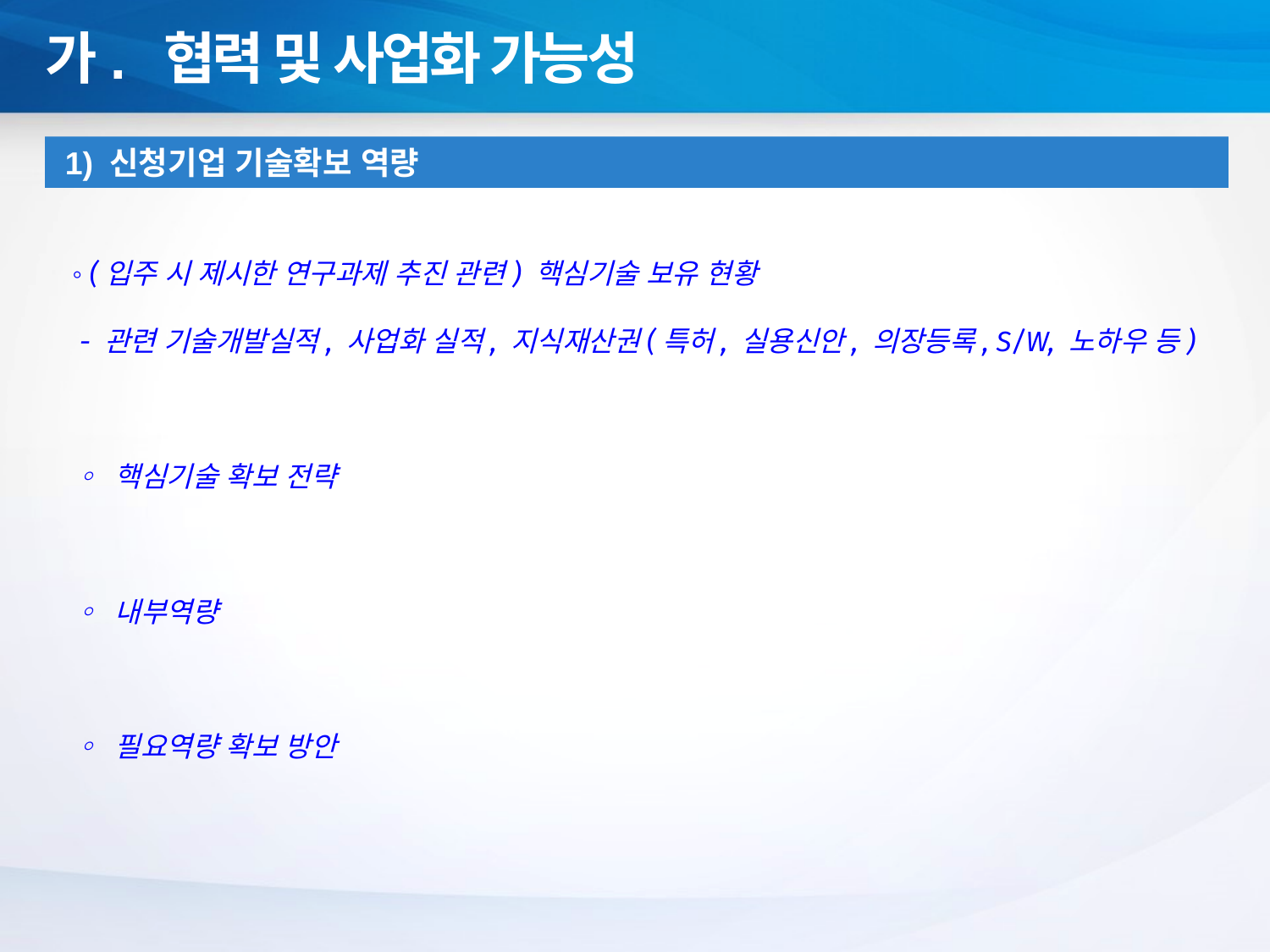

가.  협력 및 사업화 가능성
1) 신청기업 기술확보 역량
◦ (입주 시 제시한 연구과제 추진 관련) 핵심기술 보유 현황
 - 관련 기술개발실적, 사업화 실적, 지식재산권(특허, 실용신안, 의장등록, S/W, 노하우 등)

◦ 핵심기술 확보 전략

◦ 내부역량

◦ 필요역량 확보 방안